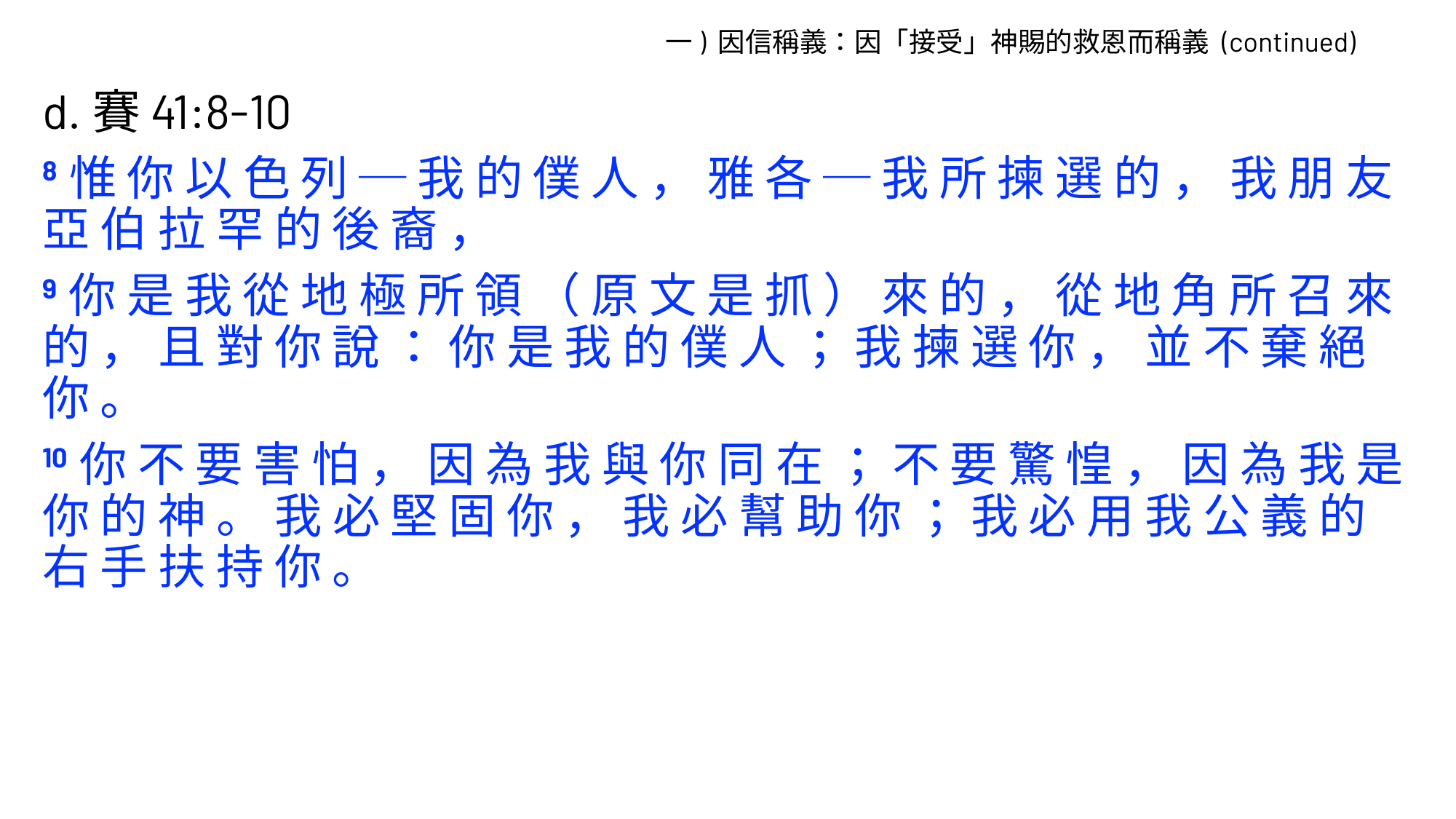

一) 因信稱義：因「接受」神賜的救恩而稱義 (continued)
d.賽41:8-10
8 惟 你 以 色 列 ─ 我 的 僕 人 ， 雅 各 ─ 我 所 揀 選 的 ， 我 朋 友 亞 伯 拉 罕 的 後 裔 ，
9 你 是 我 從 地 極 所 領 （ 原 文 是 抓 ） 來 的 ， 從 地 角 所 召 來 的 ， 且 對 你 說 ： 你 是 我 的 僕 人 ； 我 揀 選 你 ， 並 不 棄 絕 你 。
10 你 不 要 害 怕 ， 因 為 我 與 你 同 在 ； 不 要 驚 惶 ， 因 為 我 是 你 的 神 。 我 必 堅 固 你 ， 我 必 幫 助 你 ； 我 必 用 我 公 義 的 右 手 扶 持 你 。